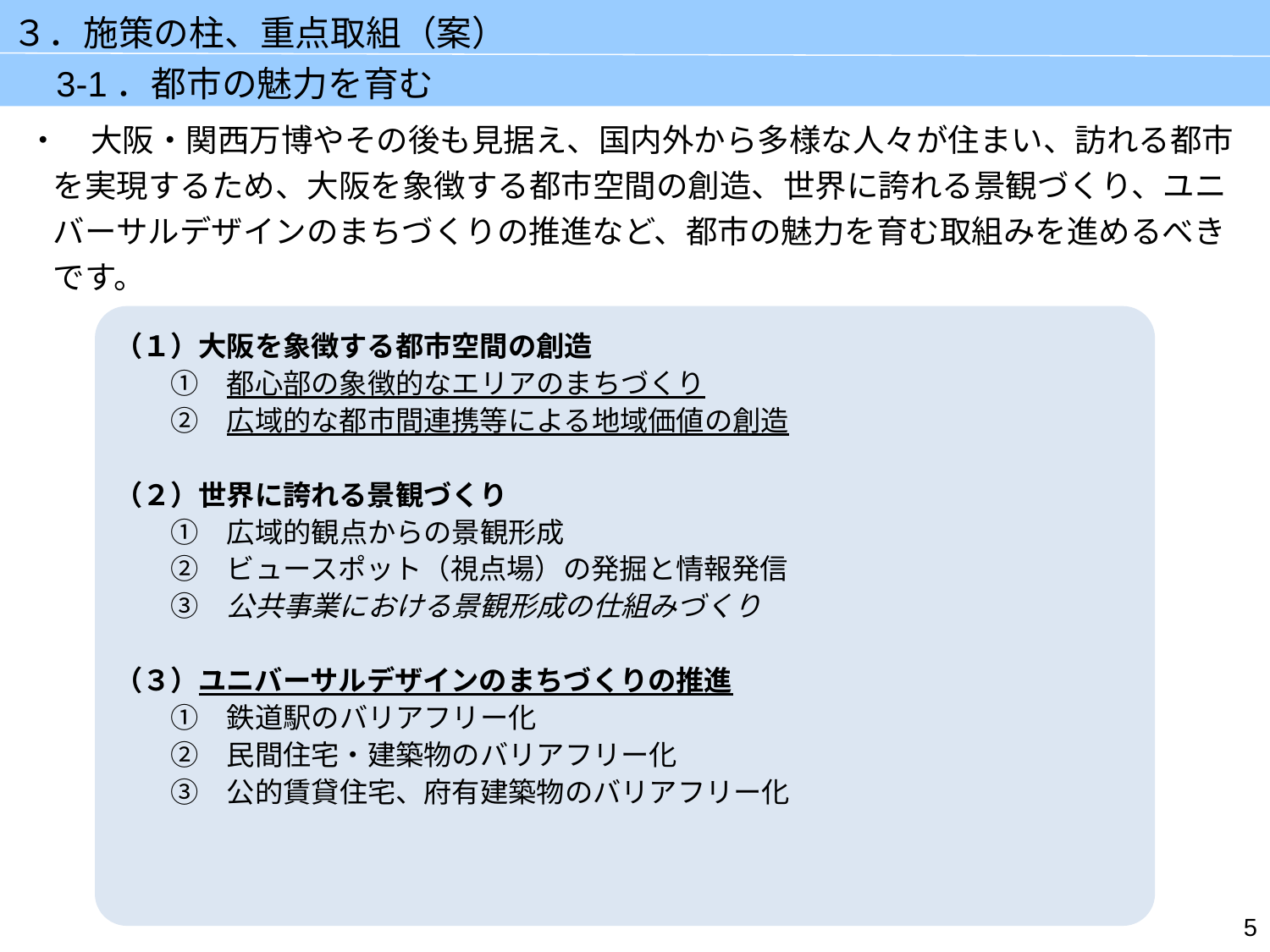

３．施策の柱、重点取組（案）
　3-1．都市の魅力を育む
・　大阪・関西万博やその後も見据え、国内外から多様な人々が住まい、訪れる都市を実現するため、大阪を象徴する都市空間の創造、世界に誇れる景観づくり、ユニバーサルデザインのまちづくりの推進など、都市の魅力を育む取組みを進めるべきです。
（１）大阪を象徴する都市空間の創造
　　①　都心部の象徴的なエリアのまちづくり
　　②　広域的な都市間連携等による地域価値の創造

（２）世界に誇れる景観づくり
　　①　広域的観点からの景観形成
　　②　ビュースポット（視点場）の発掘と情報発信
　　③　公共事業における景観形成の仕組みづくり

（３）ユニバーサルデザインのまちづくりの推進
　　①　鉄道駅のバリアフリー化
　　②　民間住宅・建築物のバリアフリー化
　　③　公的賃貸住宅、府有建築物のバリアフリー化

5